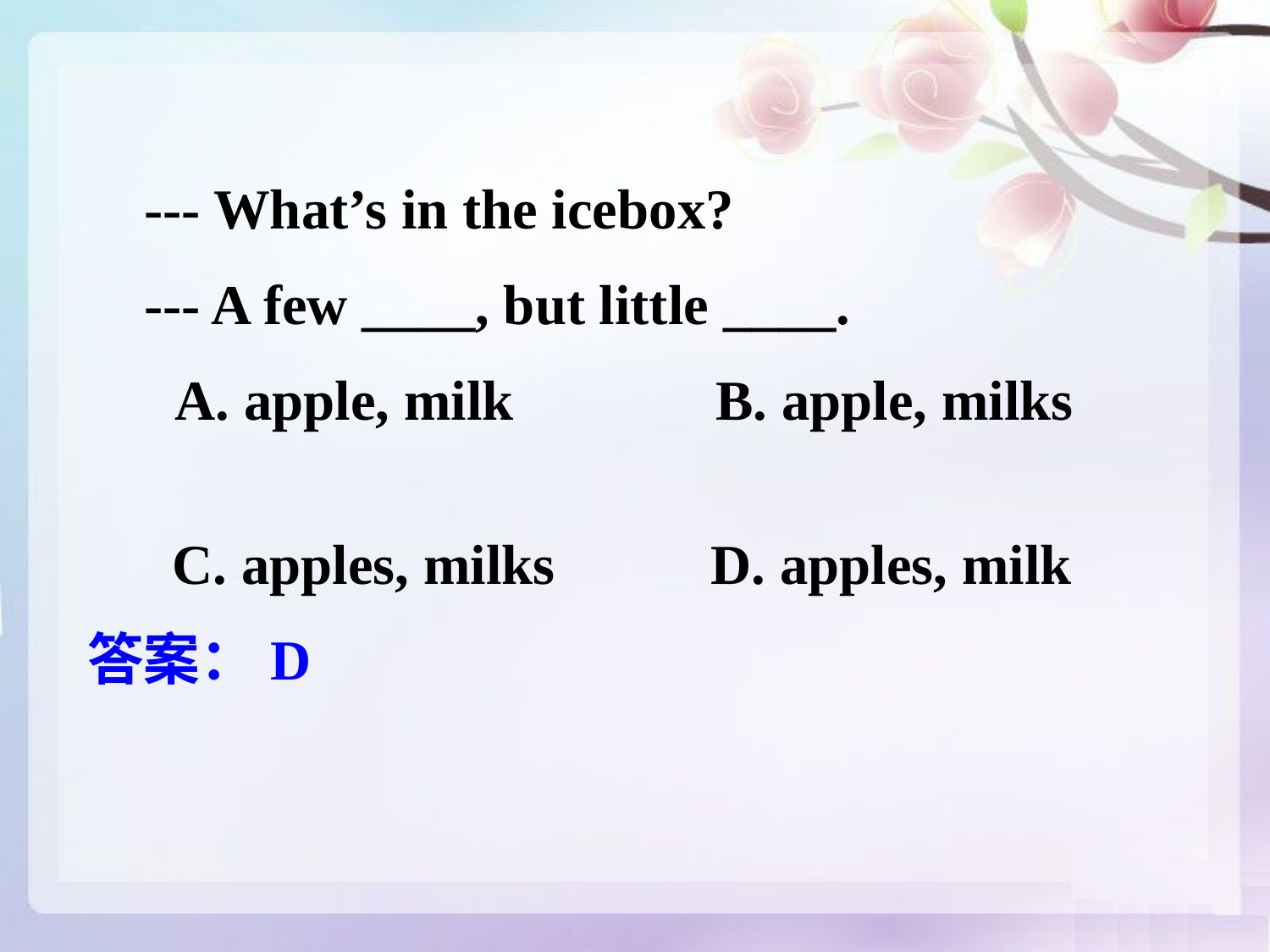

--- What’s in the icebox?
    --- A few ____, but little ____.
      A. apple, milk              B. apple, milks
      C. apples, milks           D. apples, milk
答案：D